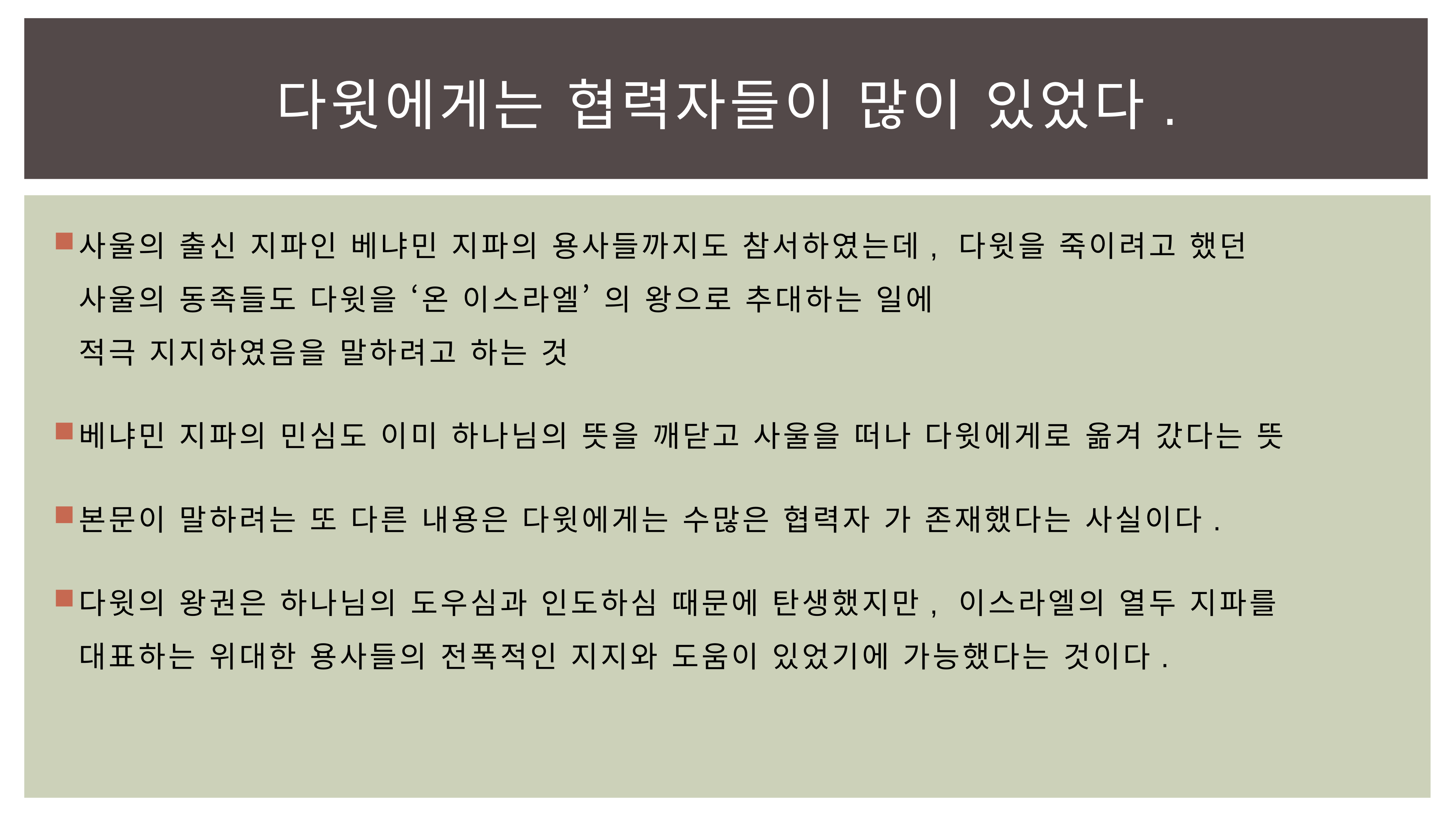

# 다윗에게는 협력자들이 많이 있었다.

사울의 출신 지파인 베냐민 지파의 용사들까지도 참서하였는데, 다윗을 죽이려고 했던
사울의 동족들도 다윗을 ‘온 이스라엘’ 의 왕으로 추대하는 일에
적극 지지하였음을 말하려고 하는 것
베냐민 지파의 민심도 이미 하나님의 뜻을 깨닫고 사울을 떠나 다윗에게로 옮겨 갔다는 뜻
본문이 말하려는 또 다른 내용은 다윗에게는 수많은 협력자 가 존재했다는 사실이다.
다윗의 왕권은 하나님의 도우심과 인도하심 때문에 탄생했지만, 이스라엘의 열두 지파를 대표하는 위대한 용사들의 전폭적인 지지와 도움이 있었기에 가능했다는 것이다.